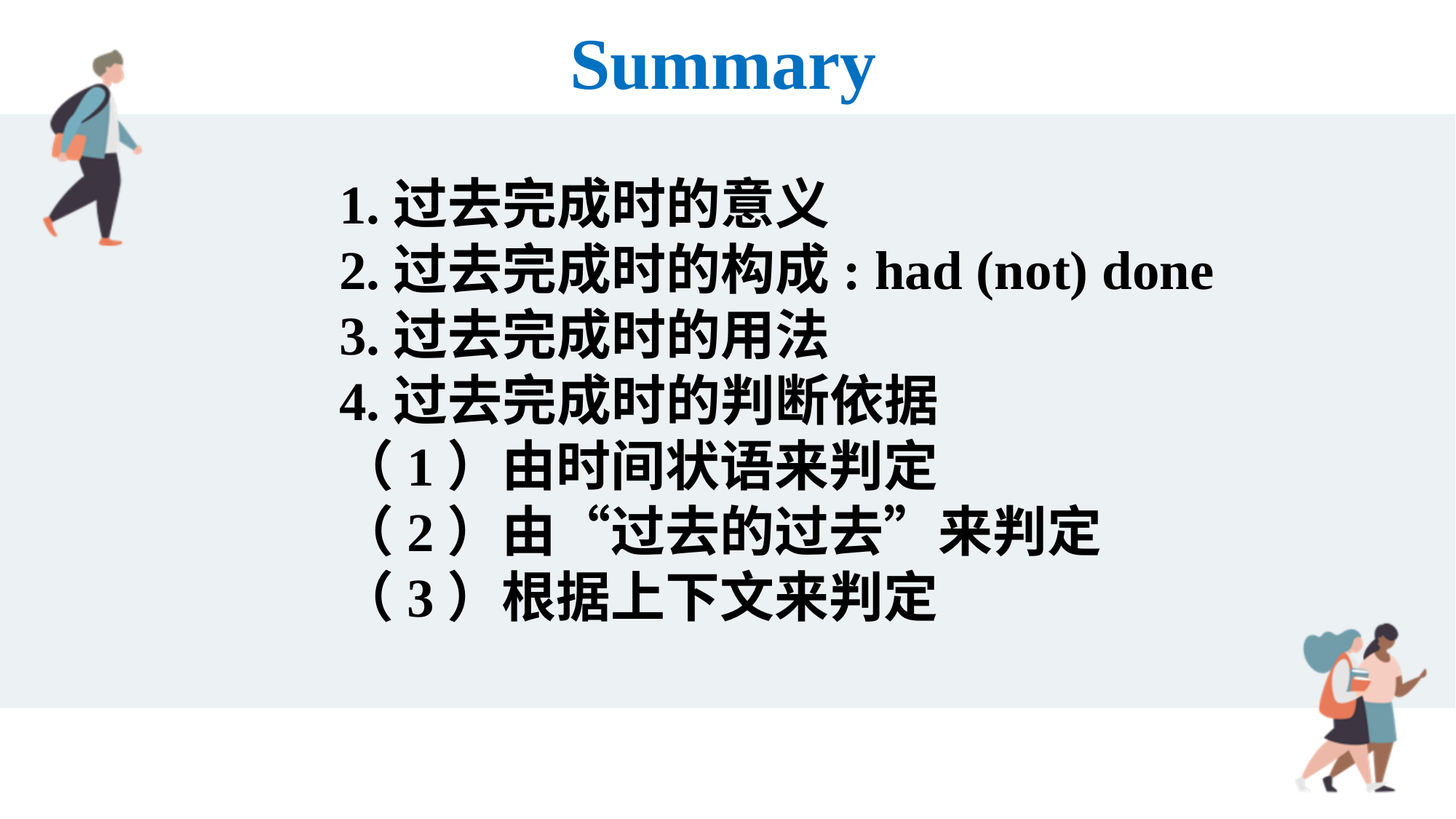

Summary
1.过去完成时的意义
2.过去完成时的构成: had (not) done
3.过去完成时的用法
4.过去完成时的判断依据
（1）由时间状语来判定
（2）由“过去的过去”来判定
（3）根据上下文来判定